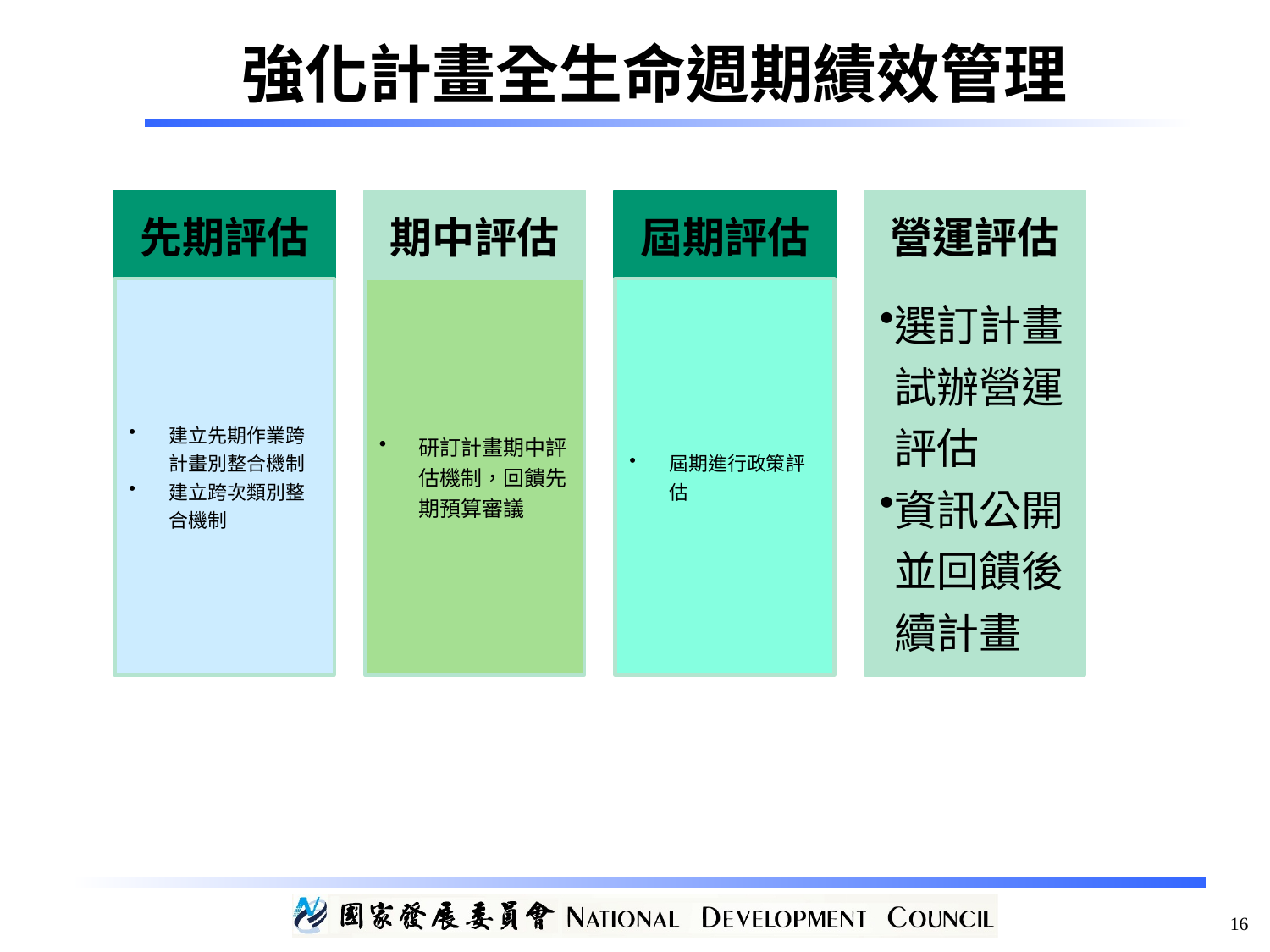

# 強化計畫全生命週期績效管理
建立先期作業跨計畫別整合機制
建立跨次類別整合機制
研訂計畫期中評估機制，回饋先期預算審議
屆期進行政策評估
營運評估
屆期評估
期中評估
先期評估
選訂計畫試辦營運評估
資訊公開並回饋後續計畫
16